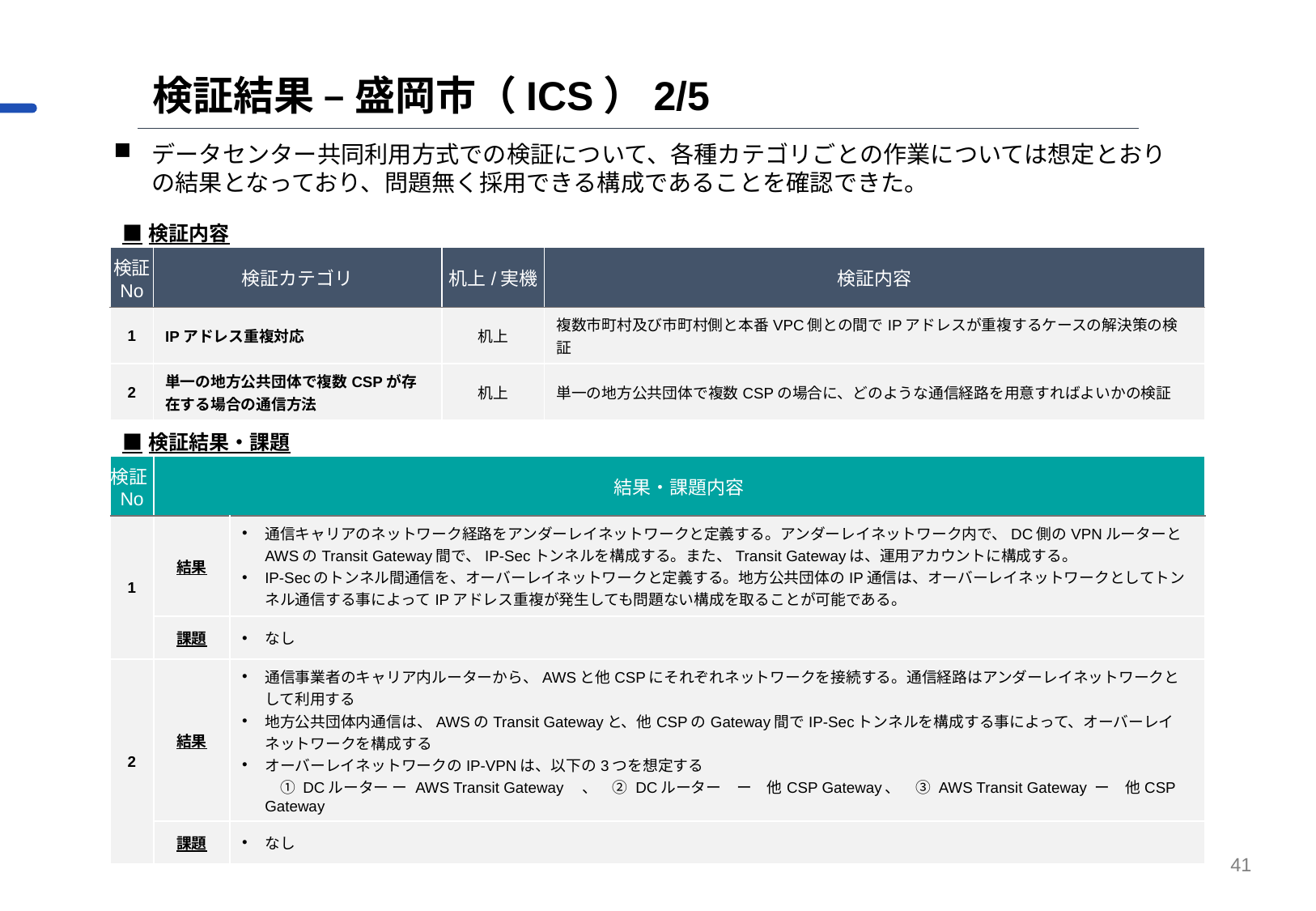

検証結果 – 盛岡市（ICS）2/5
データセンター共同利用方式での検証について、各種カテゴリごとの作業については想定とおりの結果となっており、問題無く採用できる構成であることを確認できた。
| ■検証内容 | ■検証内容 |  |  |
| --- | --- | --- | --- |
| 検証 No | 検証カテゴリ | 机上/実機 | 検証内容 |
| 1 | IPアドレス重複対応 | 机上 | 複数市町村及び市町村側と本番VPC側との間でIPアドレスが重複するケースの解決策の検証 |
| 2 | 単一の地方公共団体で複数CSPが存在する場合の通信方法 | 机上 | 単一の地方公共団体で複数CSPの場合に、どのような通信経路を用意すればよいかの検証 |
| ■検証結果・課題 |  |  |
| --- | --- | --- |
| 検証No | 結果・課題内容 | 結果・課題内容 |
| 1 | 結果 | 通信キャリアのネットワーク経路をアンダーレイネットワークと定義する。アンダーレイネットワーク内で、DC側のVPNルーターとAWSのTransit Gateway間で、IP-Secトンネルを構成する。また、Transit Gatewayは、運用アカウントに構成する。 IP-Secのトンネル間通信を、オーバーレイネットワークと定義する。地方公共団体のIP通信は、オーバーレイネットワークとしてトンネル通信する事によってIPアドレス重複が発生しても問題ない構成を取ることが可能である。 |
|  | 課題 | なし |
| 2 | 結果 | 通信事業者のキャリア内ルーターから、AWSと他CSPにそれぞれネットワークを接続する。通信経路はアンダーレイネットワークとして利用する 地方公共団体内通信は、AWSのTransit Gatewayと、他CSPのGateway間でIP-Secトンネルを構成する事によって、オーバーレイネットワークを構成する オーバーレイネットワークのIP-VPNは、以下の3つを想定する 　① DCルーター ー AWS Transit Gateway　、　② DCルーター　ー　他CSP Gateway、　③ AWS Transit Gateway ー　他CSP Gateway |
|  | 課題 | なし |
41